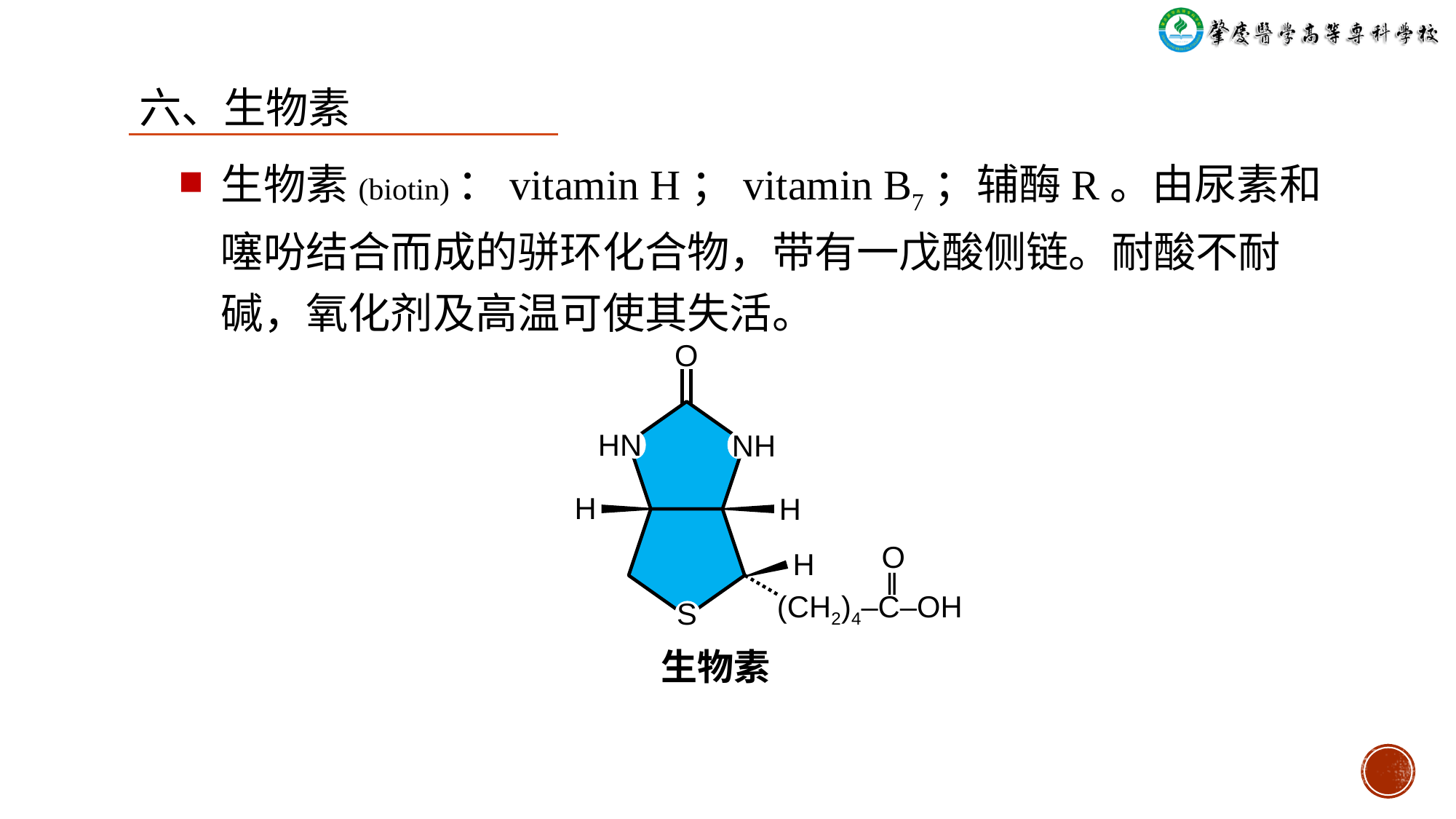

六、生物素
生物素(biotin)：vitamin H；vitamin B7；辅酶R。由尿素和噻吩结合而成的骈环化合物，带有一戊酸侧链。耐酸不耐碱，氧化剂及高温可使其失活。
O

HN
NH

H
H

H
             O
             ǁ
(CH2)4‒C‒OH

S

生物素